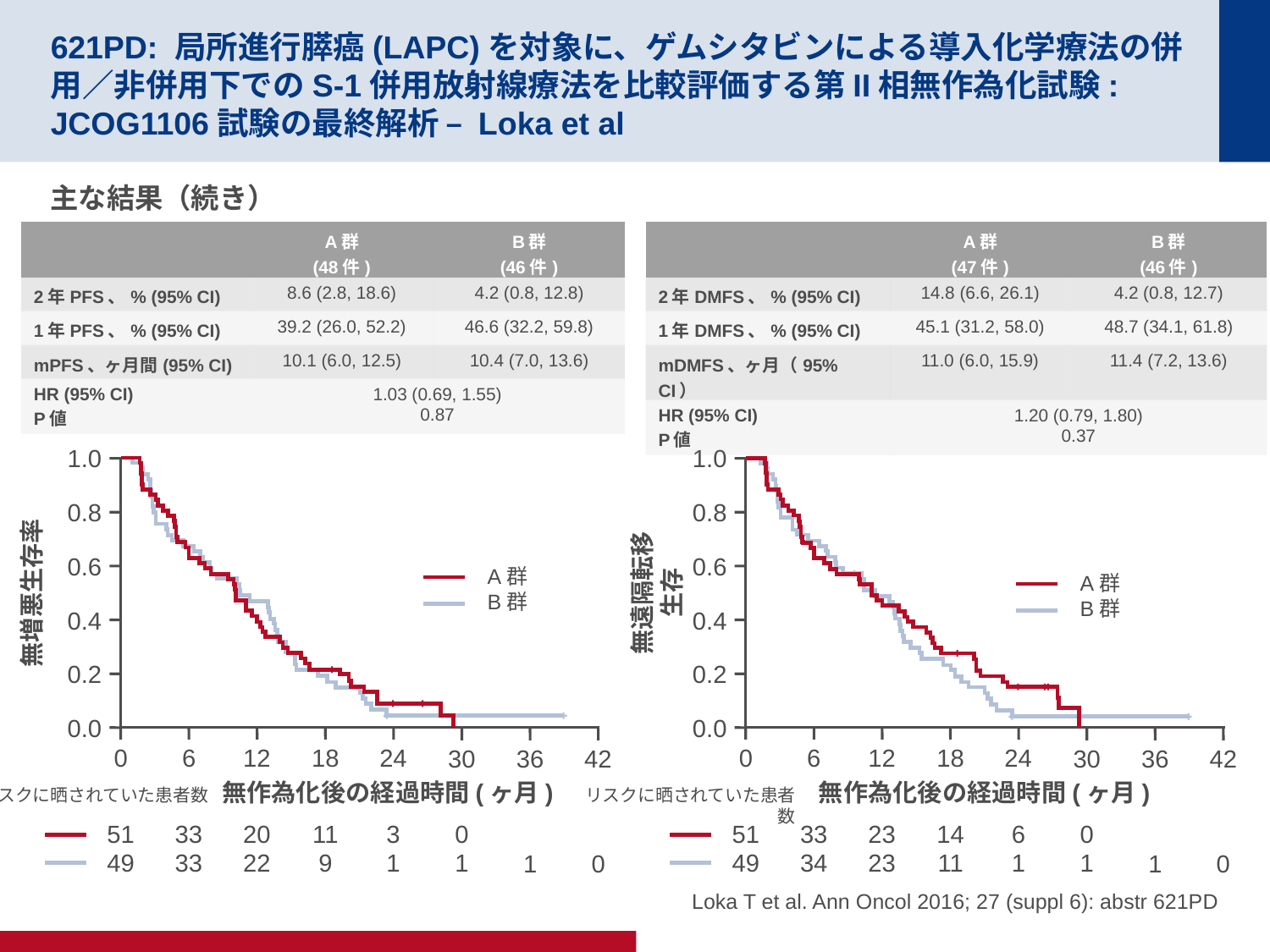

# 621PD: 局所進行膵癌(LAPC)を対象に、ゲムシタビンによる導入化学療法の併用／非併用下でのS-1併用放射線療法を比較評価する第II相無作為化試験: JCOG1106試験の最終解析 – Loka et al
主な結果（続き）

|  | A群 (48件) | B群 (46件) |
| --- | --- | --- |
| 2年PFS、% (95% CI) | 8.6 (2.8, 18.6) | 4.2 (0.8, 12.8) |
| 1年PFS、% (95% CI) | 39.2 (26.0, 52.2) | 46.6 (32.2, 59.8) |
| mPFS、ヶ月間(95% CI) | 10.1 (6.0, 12.5) | 10.4 (7.0, 13.6) |
| HR (95% CI) P値 | 1.03 (0.69, 1.55) 0.87 |  |
|  | A群 (47件) | B群 (46件) |
| --- | --- | --- |
| 2年DMFS、% (95% CI) | 14.8 (6.6, 26.1) | 4.2 (0.8, 12.7) |
| 1年DMFS、% (95% CI) | 45.1 (31.2, 58.0) | 48.7 (34.1, 61.8) |
| mDMFS、ヶ月（95% CI） | 11.0 (6.0, 15.9) | 11.4 (7.2, 13.6) |
| HR (95% CI) P値 | 1.20 (0.79, 1.80) 0.37 |  |
1.0
1.0

0.8
0.8

0.6
0.6
無遠隔転移
生存
A群
B群
A群
B群

無増悪生存率
0.4
0.4

0.2
0.2

0.0
0.0

0
6
12
18
24
0
6
12
18
24
30
36
42
30
36
42
無作為化後の経過時間(ヶ月)
無作為化後の経過時間(ヶ月)
リスクに晒されていた患者数
リスクに晒されていた患者数
51
49
33
33
20
22
11
9
3
1
0
1
51
49
33
34
23
23
14
11
6
1
0
1
1
0
1
0
Loka T et al. Ann Oncol 2016; 27 (suppl 6): abstr 621PD